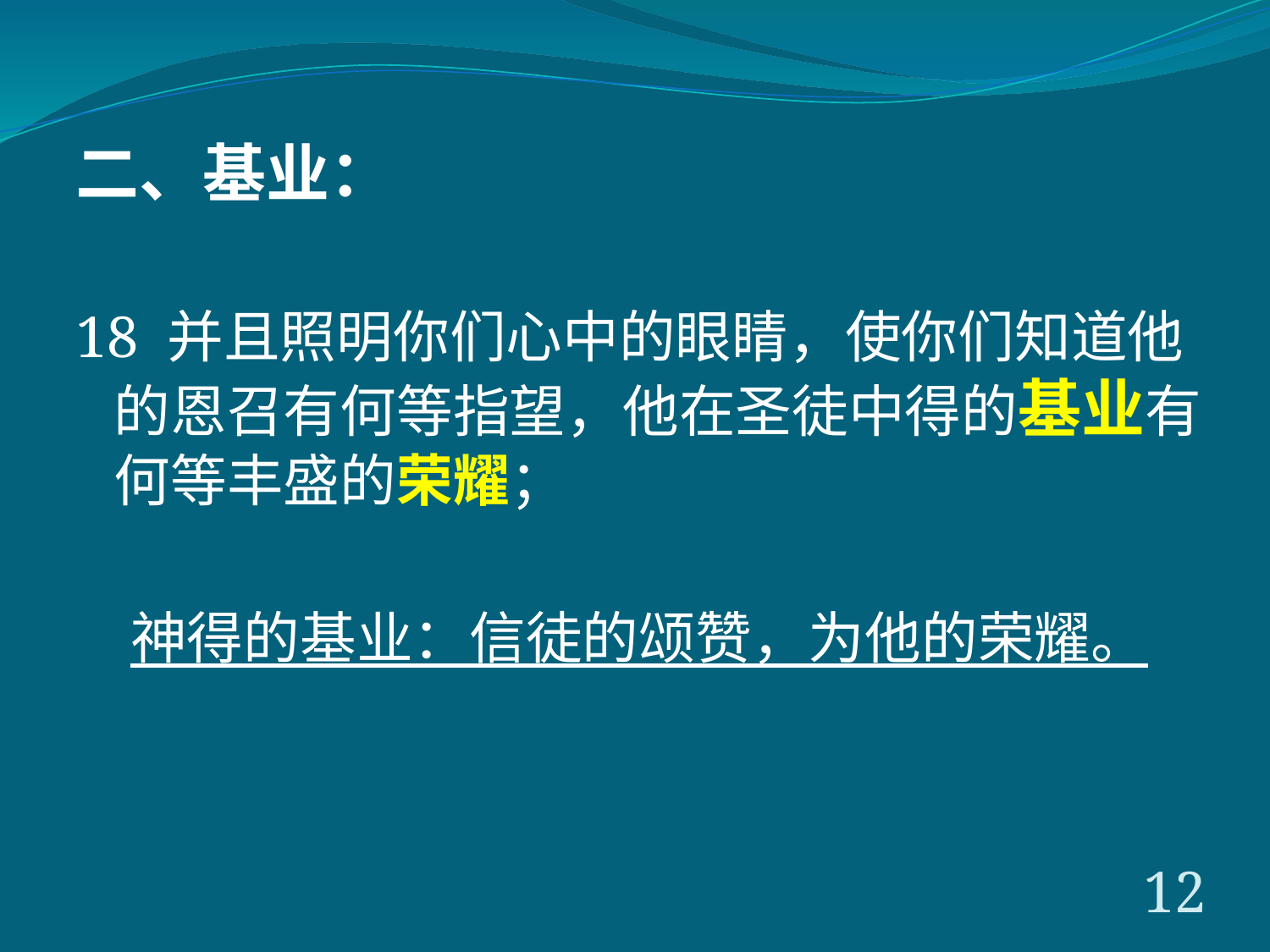

二、基业：

18 并且照明你们心中的眼睛，使你们知道他的恩召有何等指望，他在圣徒中得的基业有何等丰盛的荣耀；

神得的基业：信徒的颂赞，为他的荣耀。

12